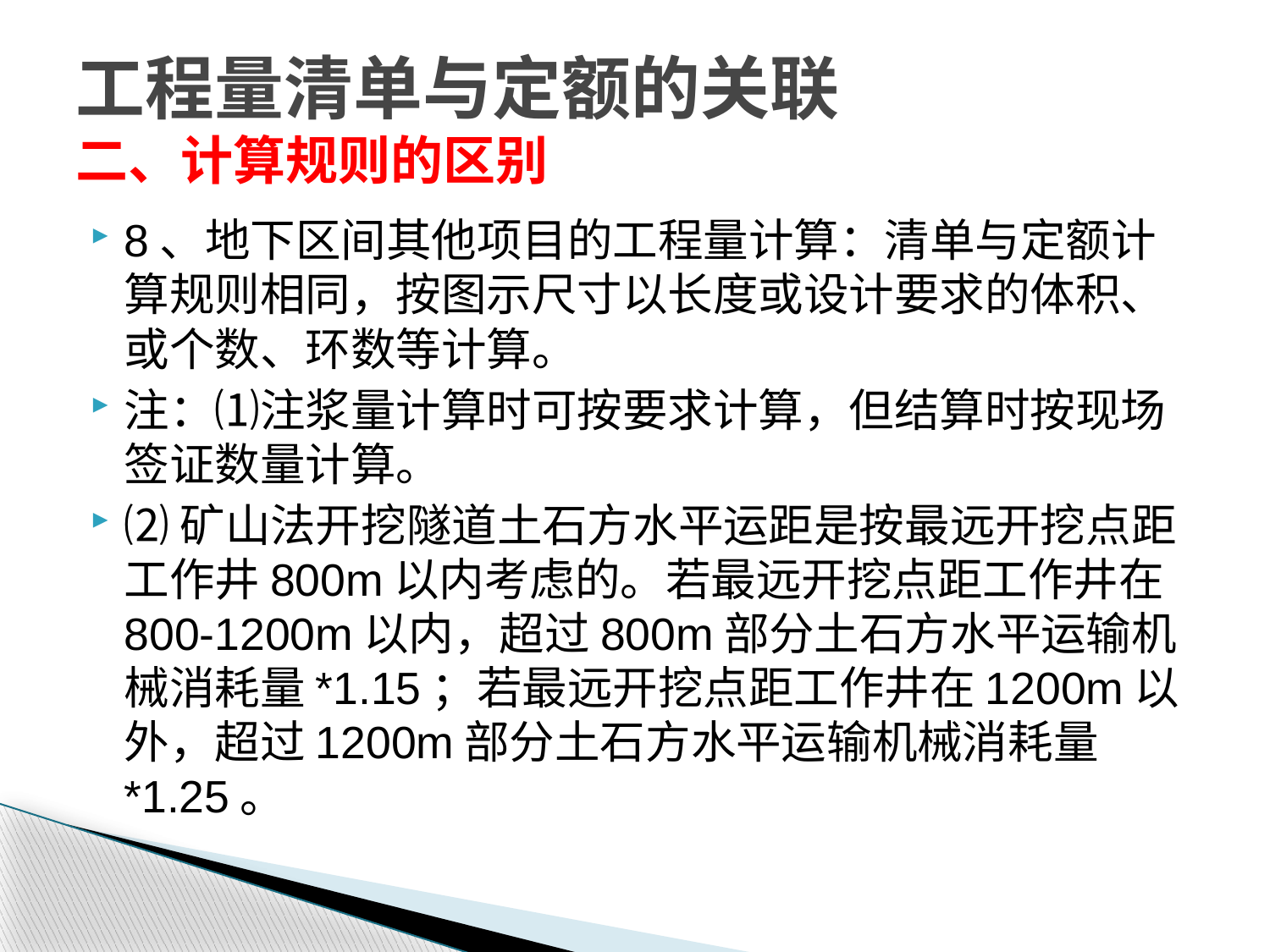

# 工程量清单与定额的关联 二、计算规则的区别
8、地下区间其他项目的工程量计算：清单与定额计算规则相同，按图示尺寸以长度或设计要求的体积、或个数、环数等计算。
注：⑴注浆量计算时可按要求计算，但结算时按现场签证数量计算。
⑵矿山法开挖隧道土石方水平运距是按最远开挖点距工作井800m以内考虑的。若最远开挖点距工作井在800-1200m以内，超过800m部分土石方水平运输机械消耗量*1.15；若最远开挖点距工作井在1200m以外，超过1200m部分土石方水平运输机械消耗量*1.25。